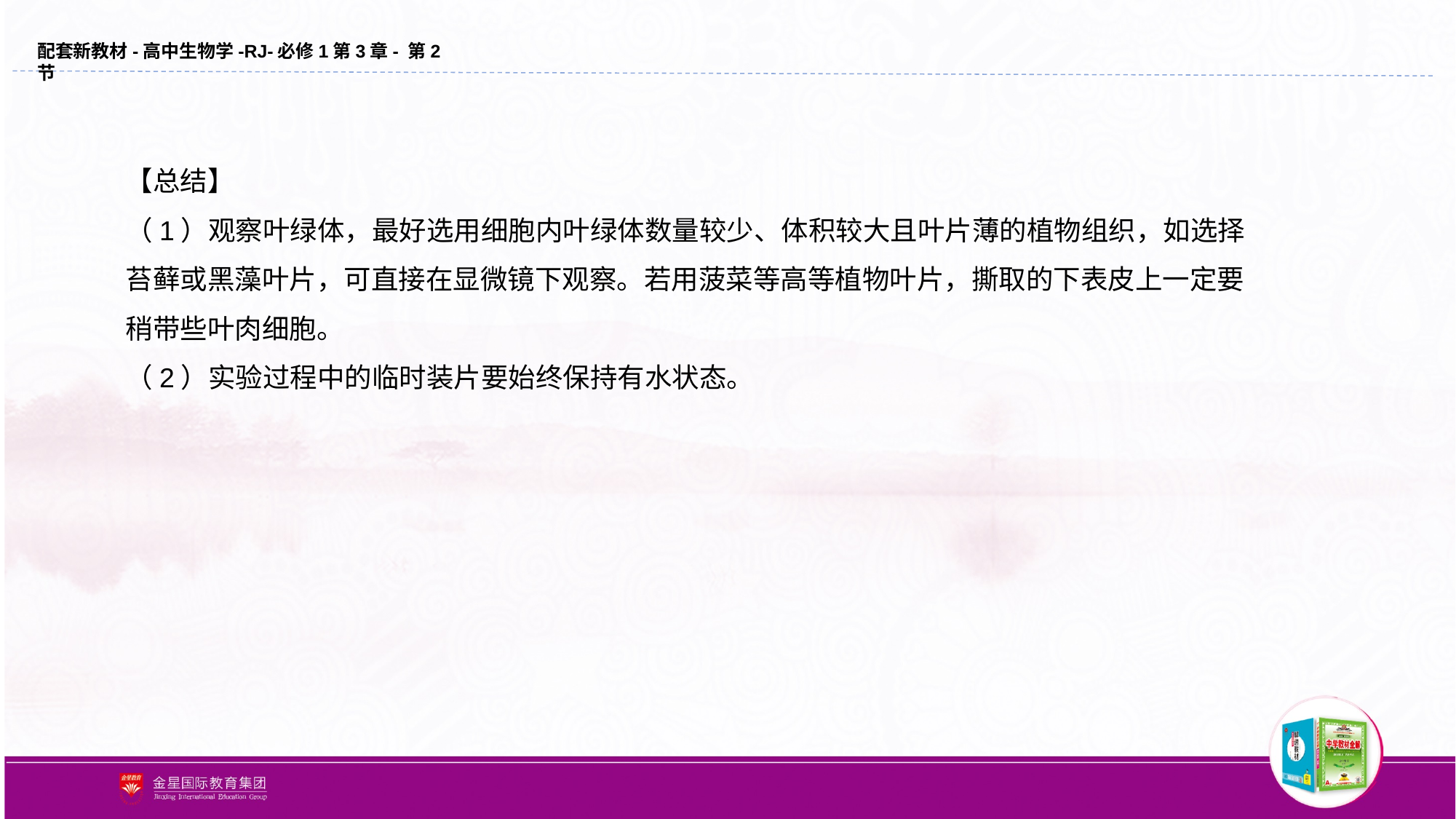

【总结】
（1）观察叶绿体，最好选用细胞内叶绿体数量较少、体积较大且叶片薄的植物组织，如选择苔藓或黑藻叶片，可直接在显微镜下观察。若用菠菜等高等植物叶片，撕取的下表皮上一定要稍带些叶肉细胞。
（2）实验过程中的临时装片要始终保持有水状态。